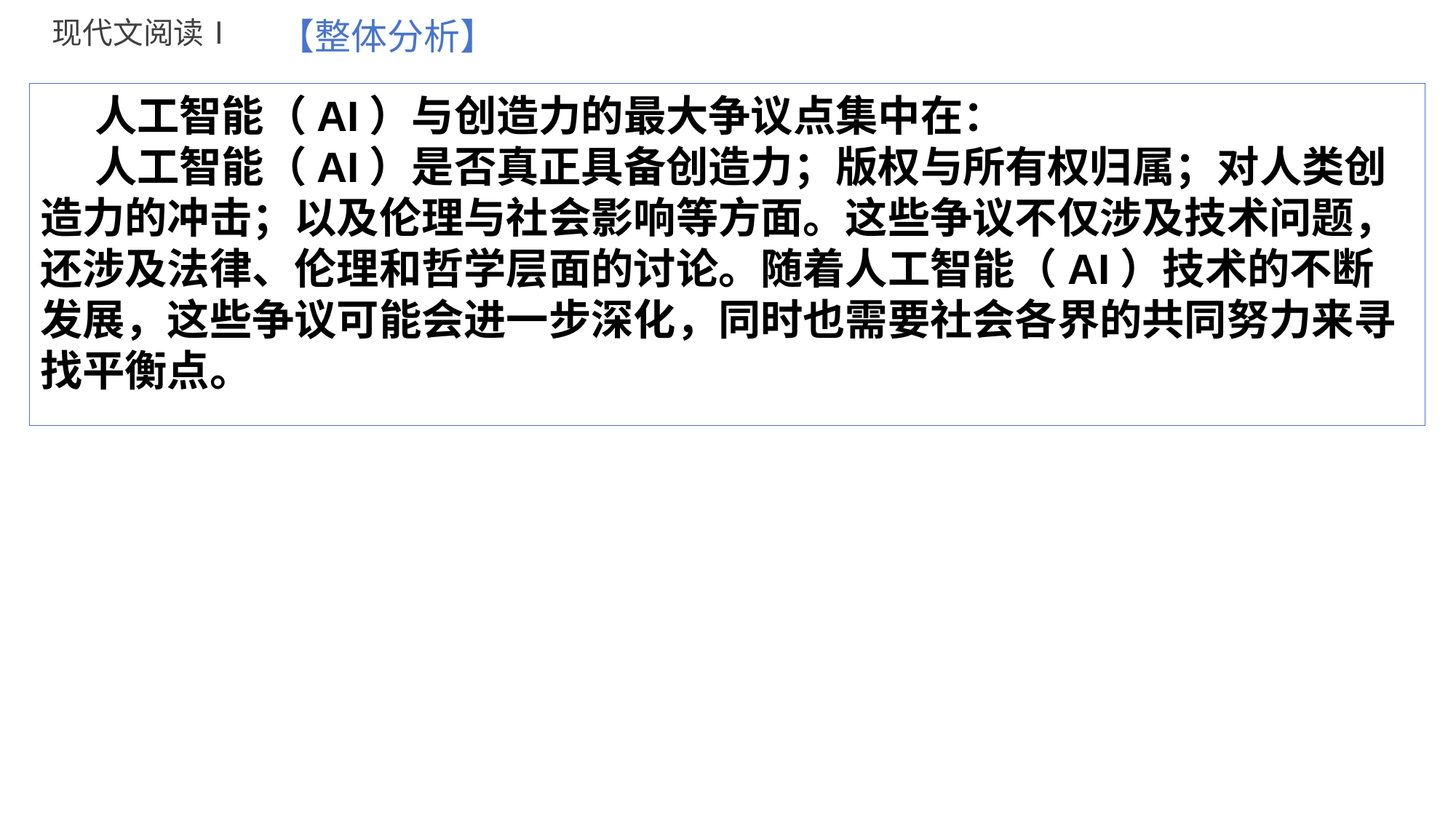

现代文阅读Ⅰ
【整体分析】
人工智能（AI）与创造力的最大争议点集中在：
人工智能（AI）是否真正具备创造力；版权与所有权归属；对人类创造力的冲击；以及伦理与社会影响等方面。这些争议不仅涉及技术问题，还涉及法律、伦理和哲学层面的讨论。随着人工智能（AI）技术的不断发展，这些争议可能会进一步深化，同时也需要社会各界的共同努力来寻找平衡点。